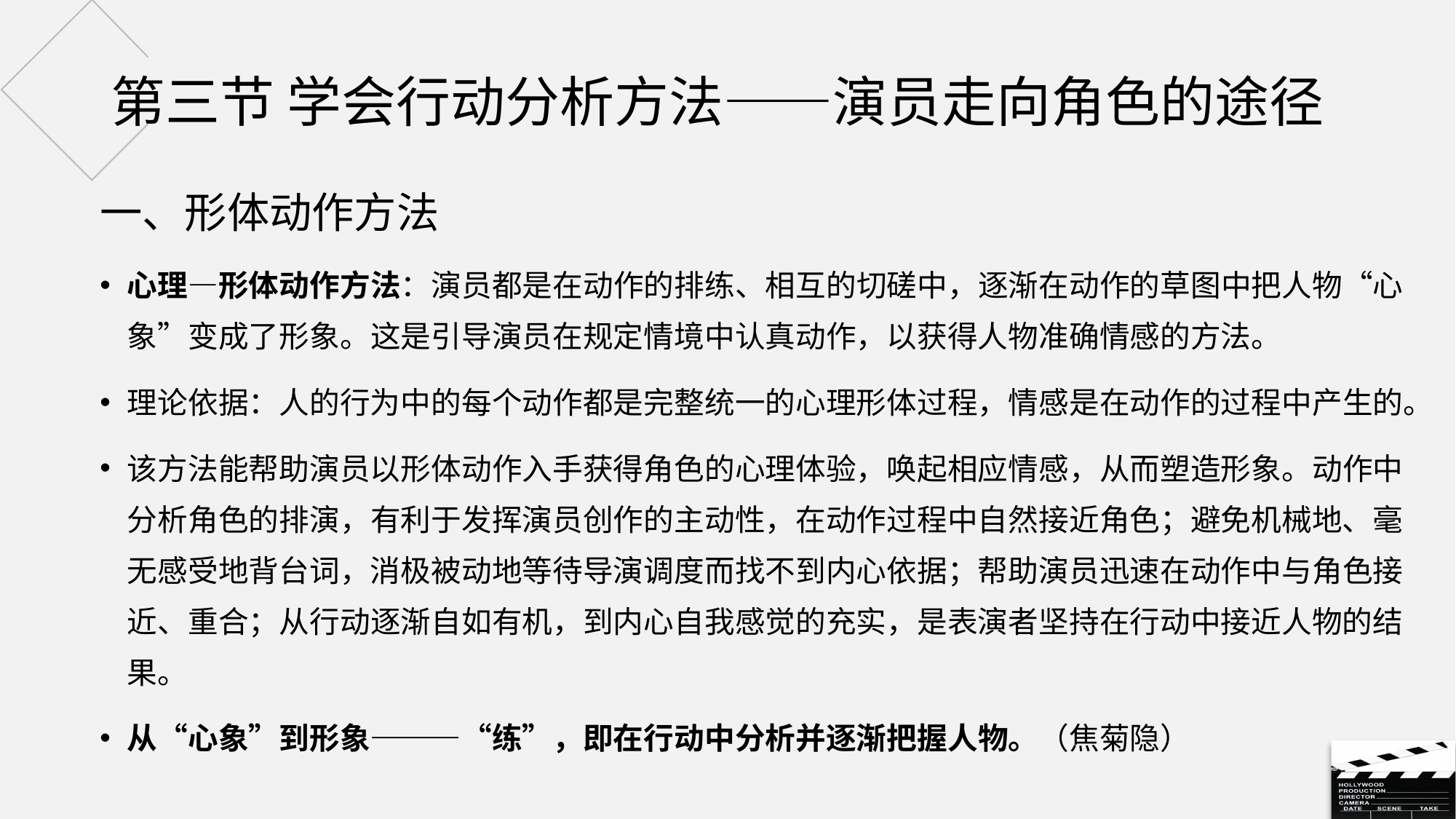

# 第三节 学会行动分析方法——演员走向角色的途径
一、形体动作方法
心理—形体动作方法：演员都是在动作的排练、相互的切磋中，逐渐在动作的草图中把人物“心象”变成了形象。这是引导演员在规定情境中认真动作，以获得人物准确情感的方法。
理论依据：人的行为中的每个动作都是完整统一的心理形体过程，情感是在动作的过程中产生的。
该方法能帮助演员以形体动作入手获得角色的心理体验，唤起相应情感，从而塑造形象。动作中分析角色的排演，有利于发挥演员创作的主动性，在动作过程中自然接近角色；避免机械地、毫无感受地背台词，消极被动地等待导演调度而找不到内心依据；帮助演员迅速在动作中与角色接近、重合；从行动逐渐自如有机，到内心自我感觉的充实，是表演者坚持在行动中接近人物的结果。
从“心象”到形象———“练”，即在行动中分析并逐渐把握人物。（焦菊隐）